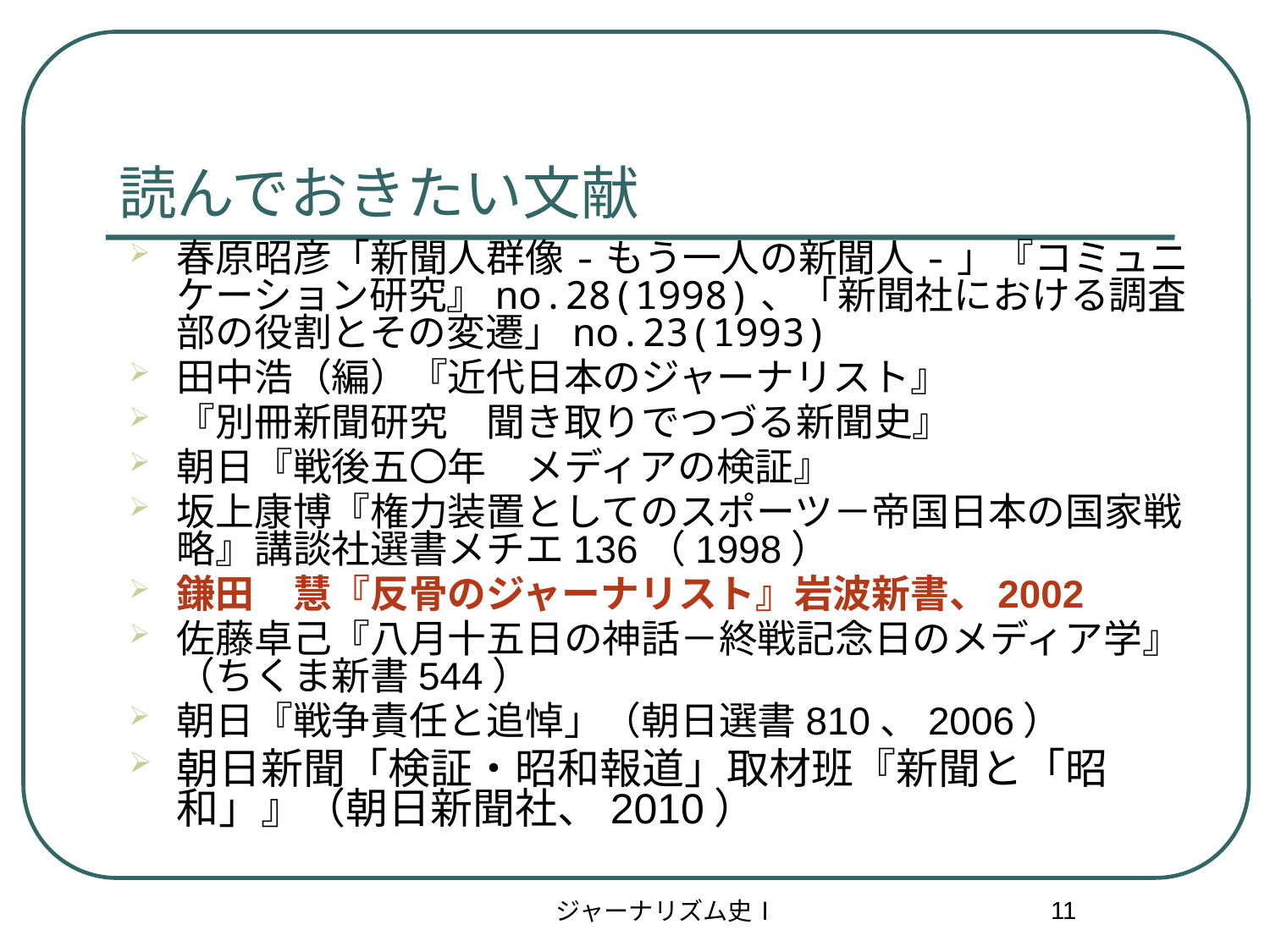

# 読んでおきたい文献
春原昭彦「新聞人群像-もう一人の新聞人-」『コミュニケーション研究』no.28(1998)、「新聞社における調査部の役割とその変遷」no.23(1993)
田中浩（編）『近代日本のジャーナリスト』
『別冊新聞研究　聞き取りでつづる新聞史』
朝日『戦後五〇年　メディアの検証』
坂上康博『権力装置としてのスポーツ－帝国日本の国家戦略』講談社選書メチエ136（1998）
鎌田　慧『反骨のジャーナリスト』岩波新書、2002
佐藤卓己『八月十五日の神話－終戦記念日のメディア学』（ちくま新書544）
朝日『戦争責任と追悼」（朝日選書810、2006）
朝日新聞「検証・昭和報道」取材班『新聞と「昭和」』（朝日新聞社、2010）

11
ジャーナリズム史Ⅰ